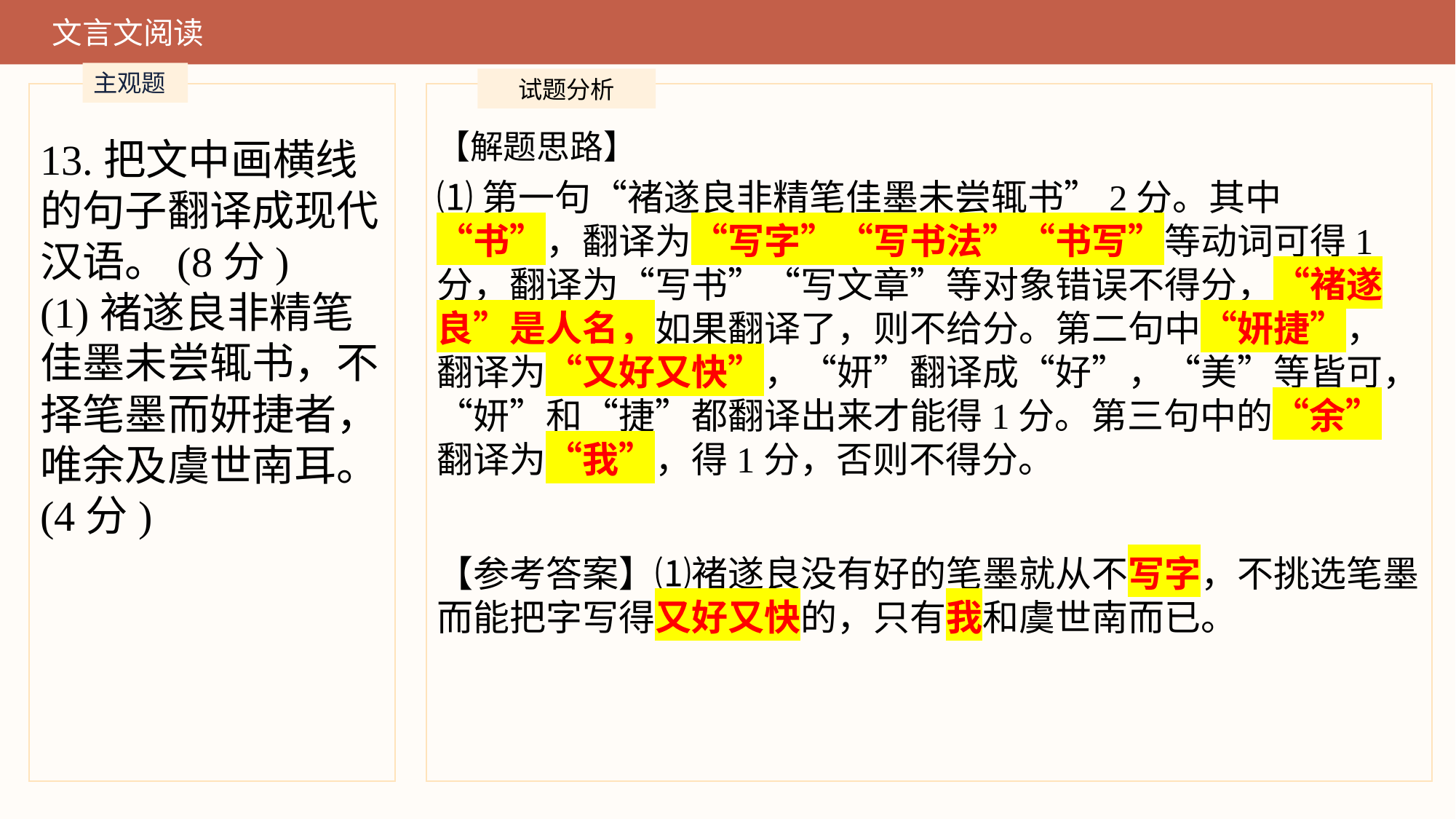

文言文阅读
主观题
试题分析

【解题思路】

13.把文中画横线的句子翻译成现代汉语。(8分)(1)褚遂良非精笔佳墨未尝辄书，不择笔墨而妍捷者，唯余及虞世南耳。(4分)

⑴第一句“褚遂良非精笔佳墨未尝辄书”2分。其中“书”，翻译为“写字”“写书法”“书写”等动词可得1分，翻译为“写书”“写文章”等对象错误不得分，“褚遂良”是人名，如果翻译了，则不给分。第二句中“妍捷”，翻译为“又好又快”，“妍”翻译成“好”，“美”等皆可，“妍”和“捷”都翻译出来才能得1分。第三句中的“余”翻译为“我”，得1分，否则不得分。

【参考答案】⑴褚遂良没有好的笔墨就从不写字，不挑选笔墨而能把字写得又好又快的，只有我和虞世南而已。